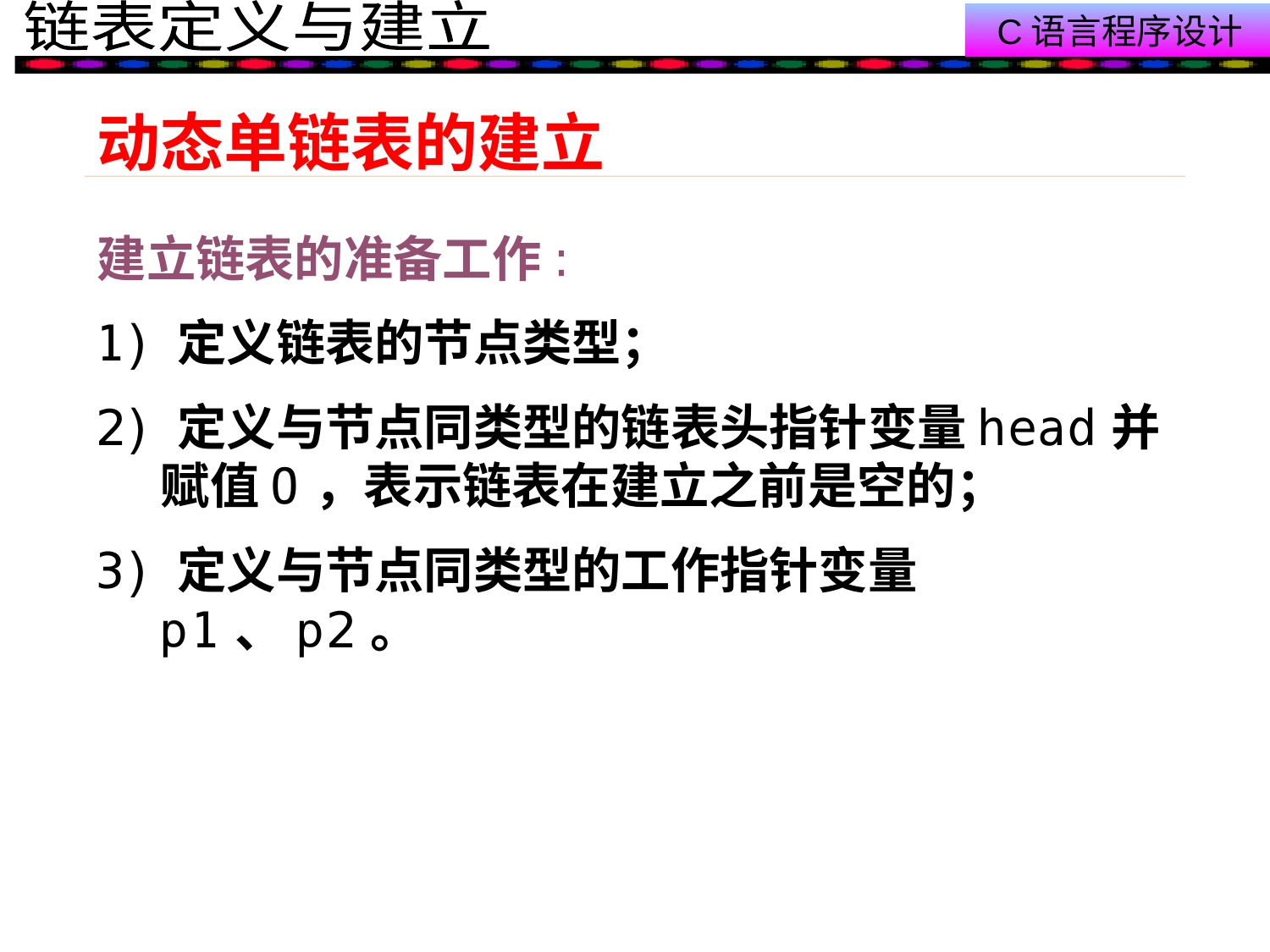

动态单链表的建立
建立链表的准备工作:
1) 定义链表的节点类型；
2) 定义与节点同类型的链表头指针变量head并赋值0，表示链表在建立之前是空的；
3) 定义与节点同类型的工作指针变量p1、p2。